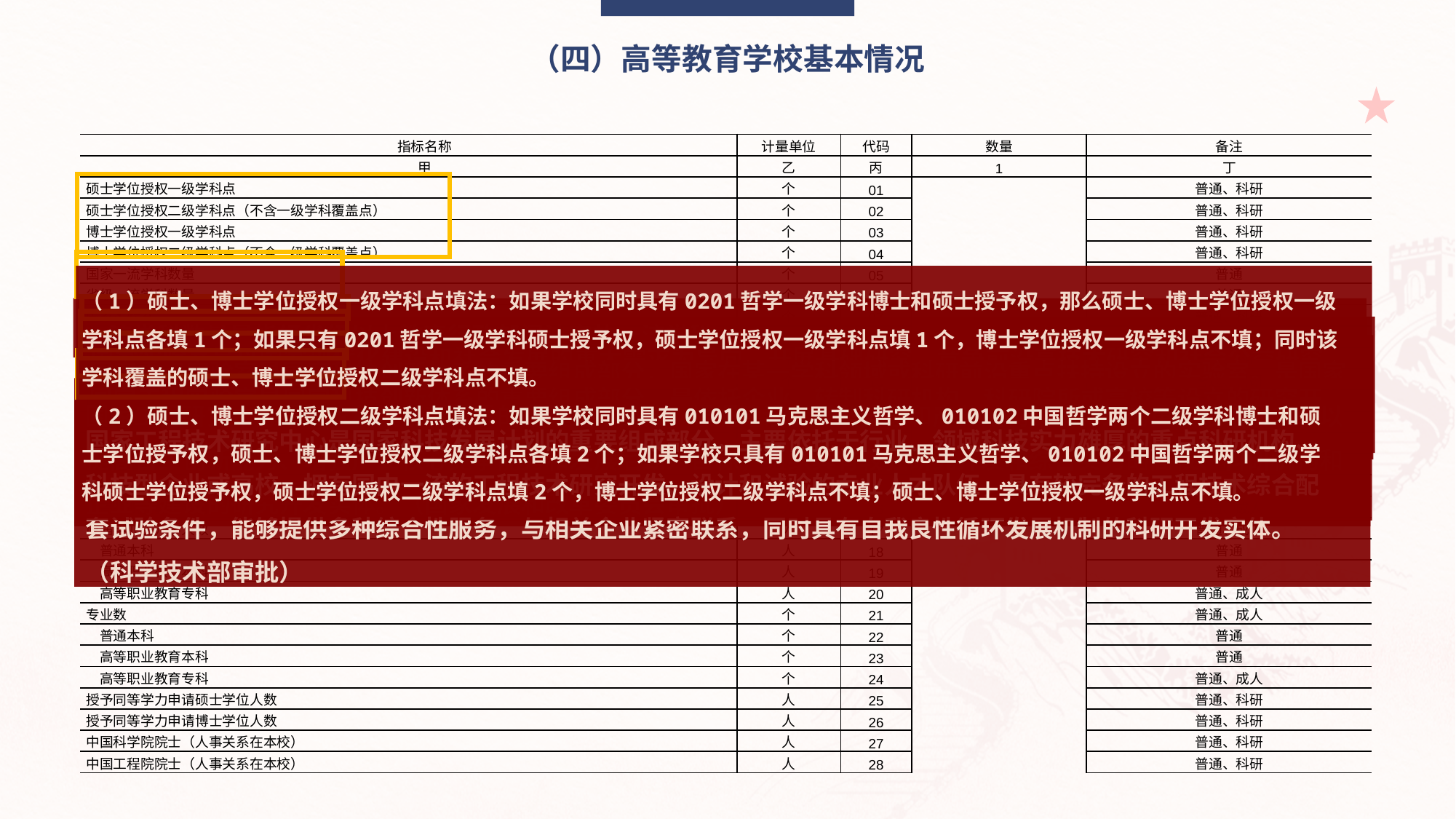

（四）高等教育学校基本情况
| 指标名称 | 计量单位 | 代码 | 数量 | 备注 |
| --- | --- | --- | --- | --- |
| 甲 | 乙 | 丙 | 1 | 丁 |
| 硕士学位授权一级学科点 | 个 | 01 |  | 普通、科研 |
| 硕士学位授权二级学科点（不含一级学科覆盖点） | 个 | 02 |  | 普通、科研 |
| 博士学位授权一级学科点 | 个 | 03 |  | 普通、科研 |
| 博士学位授权二级学科点（不含一级学科覆盖点） | 个 | 04 |  | 普通、科研 |
| 国家一流学科数量 | 个 | 05 |  | 普通 |
| 省级一流学科数量 | 个 | 06 |  | 普通 |
| 国家实验室 | 个 | 07 |  | 普通、科研 |
| 国家重点实验室 | 个 | 08 |  | 普通、科研 |
| 国家工程实验室 | 个 | 09 |  | 普通、科研 |
| 国家工程研究中心 | 个 | 10 |  | 普通、科研 |
| 国家工程技术研究中心 | 个 | 11 |  | 普通、科研 |
| 博士后科研流动站 | 个 | 12 |  | 普通、科研 |
| 应届毕业生就业人数 | 人 | 13 |  | 普通、成人 |
| 普通本科 | 人 | 14 |  | 普通 |
| 高等职业教育本科 | 人 | 15 |  | 普通 |
| 高等职业教育专科 | 人 | 16 |  | 普通、成人 |
| 应届毕业生升学人数 | 人 | 17 |  | 普通、成人 |
| 普通本科 | 人 | 18 |  | 普通 |
| 高等职业教育本科 | 人 | 19 |  | 普通 |
| 高等职业教育专科 | 人 | 20 |  | 普通、成人 |
| 专业数 | 个 | 21 |  | 普通、成人 |
| 普通本科 | 个 | 22 |  | 普通 |
| 高等职业教育本科 | 个 | 23 |  | 普通 |
| 高等职业教育专科 | 个 | 24 |  | 普通、成人 |
| 授予同等学力申请硕士学位人数 | 人 | 25 |  | 普通、科研 |
| 授予同等学力申请博士学位人数 | 人 | 26 |  | 普通、科研 |
| 中国科学院院士（人事关系在本校） | 人 | 27 |  | 普通、科研 |
| 中国工程院院士（人事关系在本校） | 人 | 28 |  | 普通、科研 |

（1）硕士、博士学位授权一级学科点填法：如果学校同时具有0201哲学一级学科博士和硕士授予权，那么硕士、博士学位授权一级学科点各填1个；如果只有0201哲学一级学科硕士授予权，硕士学位授权一级学科点填1个，博士学位授权一级学科点不填；同时该学科覆盖的硕士、博士学位授权二级学科点不填。
（2）硕士、博士学位授权二级学科点填法：如果学校同时具有010101马克思主义哲学、010102中国哲学两个二级学科博士和硕士学位授予权，硕士、博士学位授权二级学科点各填2个；如果学校只具有010101马克思主义哲学、010102中国哲学两个二级学科硕士学位授予权，硕士学位授权二级学科点填2个，博士学位授权二级学科点不填；硕士、博士学位授权一级学科点不填。

一流学科数量是指经省级以上教育行政部门认定的一流学科

国家实验室是以国家现代化建设和社会发展的重大需求为导向，开展基础研究、竞争前沿高技术研究和社会公益研究，积极承担国家重大科研任务的国家级科研机构。根据国家重大战略需求，在新兴前沿交叉领域和具有我国特色和优势的领域，依托国家科研院所和研究型大学，建设若干队伍强、水平高、学科综合交叉的国家实验室。（科学技术部审批）

国家重点实验室是国家科技创新体系的重要组成部分，国家在某一学科领域或科研前沿重点扶持设立的实验室。是国家组织高水平基础研究和应用基础研究、聚集和培养优秀科学家、开展高层次学术交流的重要基地。（科学技术部审批）

国家工程实验室是国家科技创新体系的重要组成部分，是依托企业、转制科研机构、科研院所或高校等设立的研究开发实体。（国家发展和改革委员会审批）

国家工程研究中心是国家科技创新体系的重要组成部分，根据建设创新型国家和产业结构优化升级的重大战略需求，以提高自主创新能力、增强产业核心竞争能力和发展后劲为目标，组织具有较强研究开发和综合实力的高校、科研机构和企业等建设的研究开发实体。（国家发展和改革委员会审批）

国家工程技术研究中心是国家科技发展计划的重要组成部分，主要依托于行业、领域科技实力雄厚的重点科研机构、科技型企业或高校，拥有国内一流的工程技术研究开发、设计和试验的专业人才队伍，具有较完备的工程技术综合配套试验条件，能够提供多种综合性服务，与相关企业紧密联系，同时具有自我良性循环发展机制的科研开发实体。（科学技术部审批）